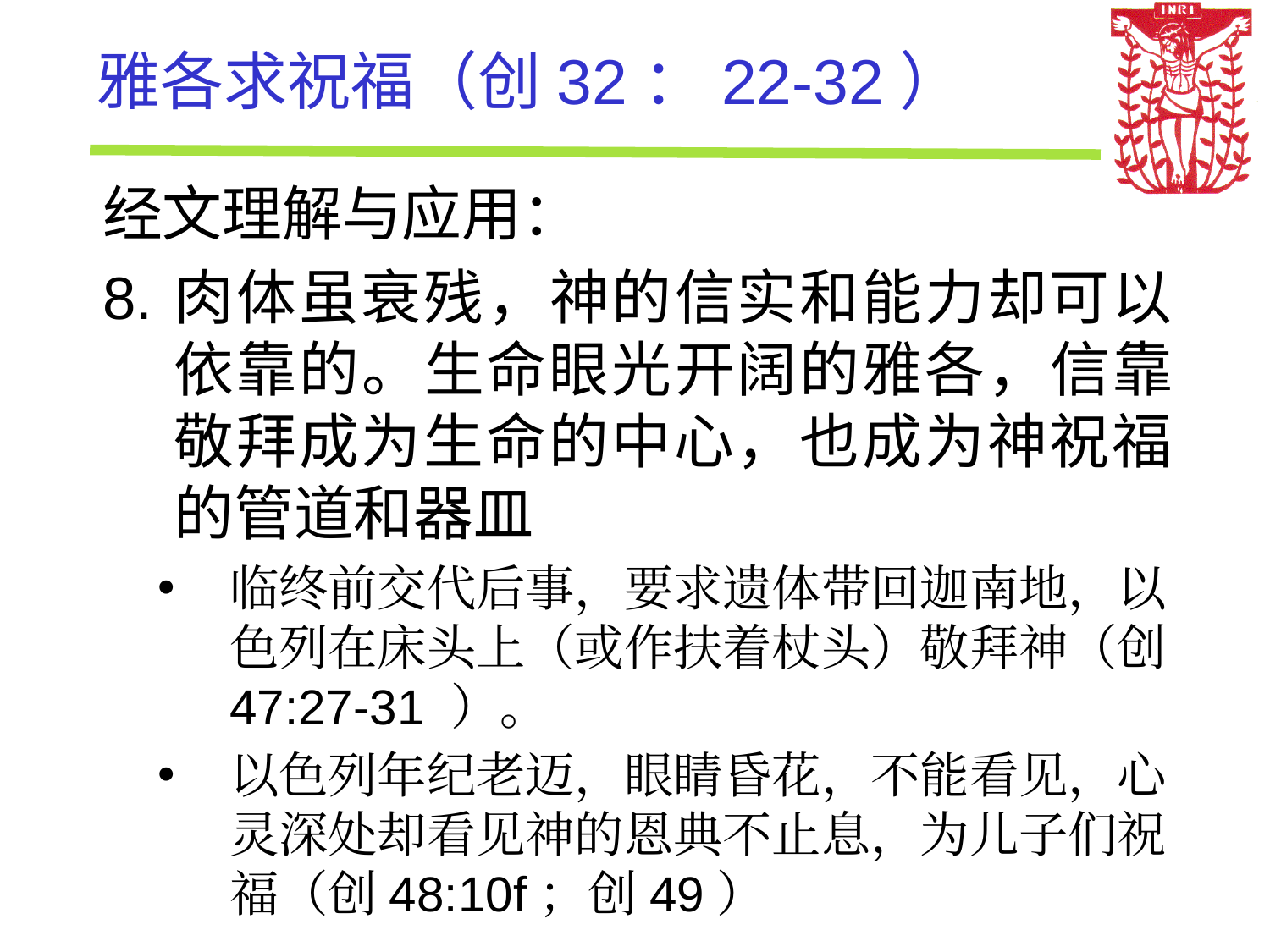

# 雅各求祝福（创32：22-32）
经文理解与应用：
肉体虽衰残，神的信实和能力却可以依靠的。生命眼光开阔的雅各，信靠敬拜成为生命的中心，也成为神祝福的管道和器皿
临终前交代后事，要求遗体带回迦南地，以色列在床头上（或作扶着杖头）敬拜神（创47:27-31 ）。
以色列年纪老迈，眼睛昏花，不能看见，心灵深处却看见神的恩典不止息，为儿子们祝福（创48:10f；创49）